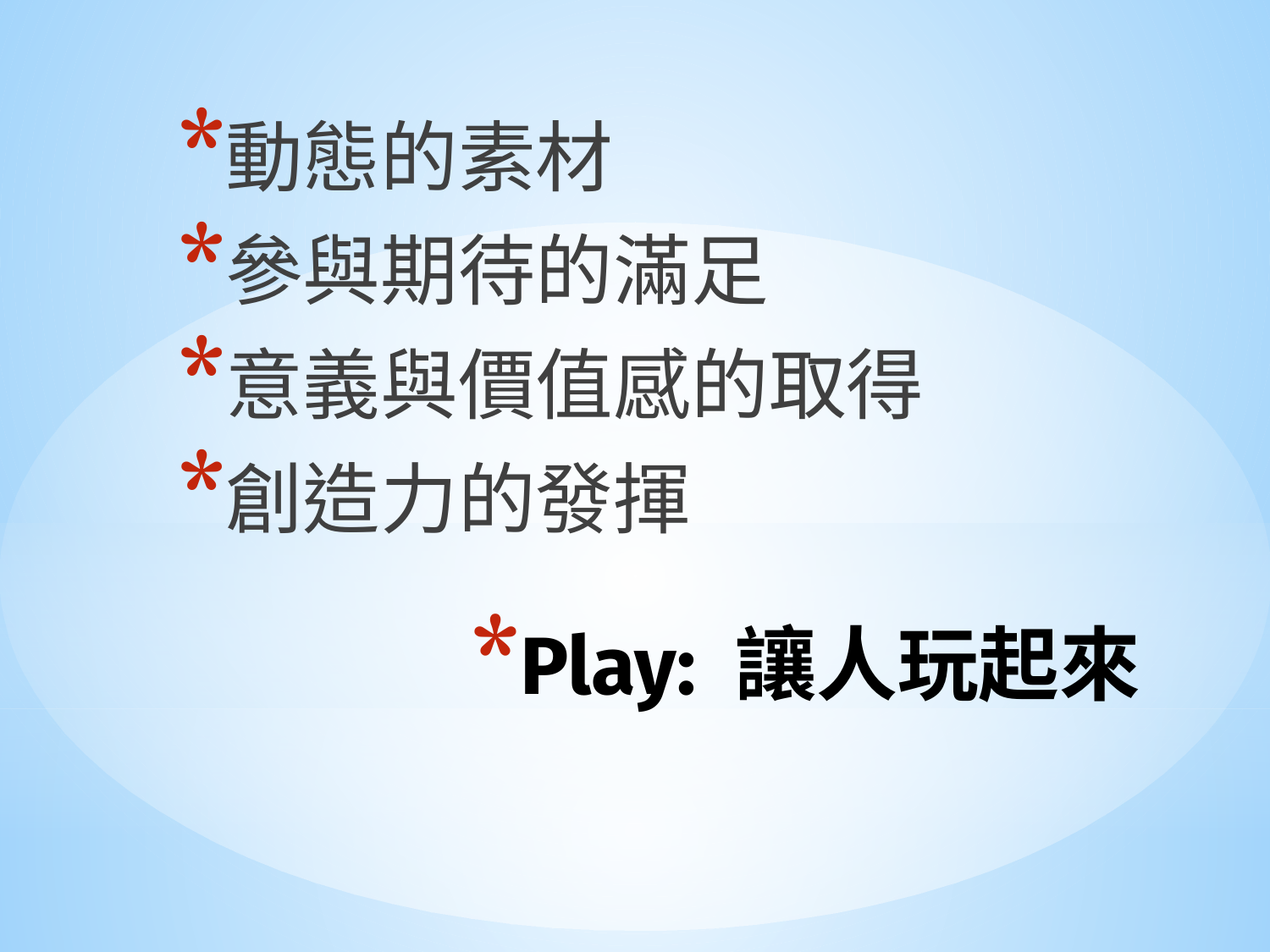

動態的素材
參與期待的滿足
意義與價值感的取得
創造力的發揮
# Play: 讓人玩起來